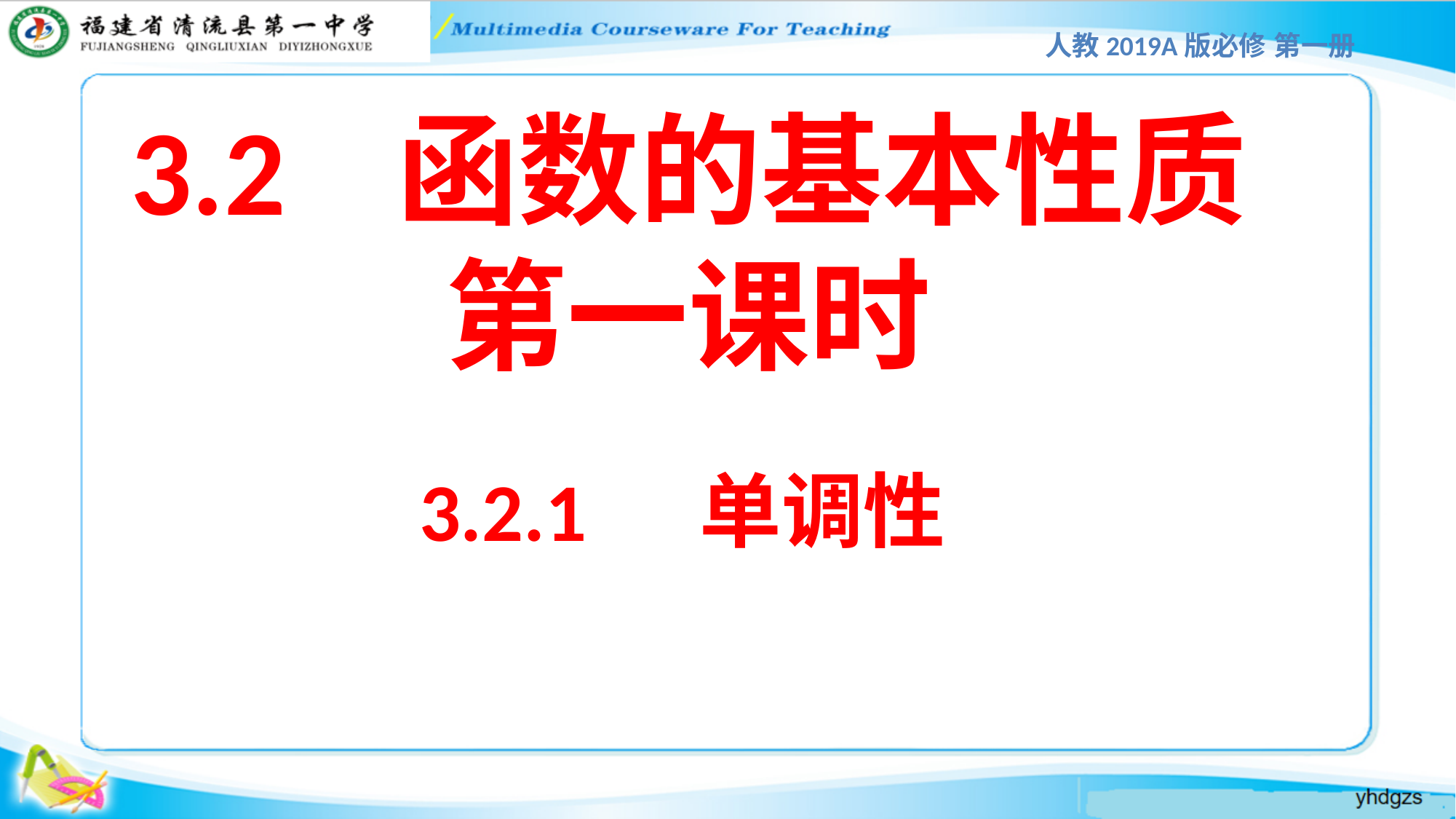

人教2019A版必修 第一册
3.2   函数的基本性质
第一课时
3.2.1     单调性